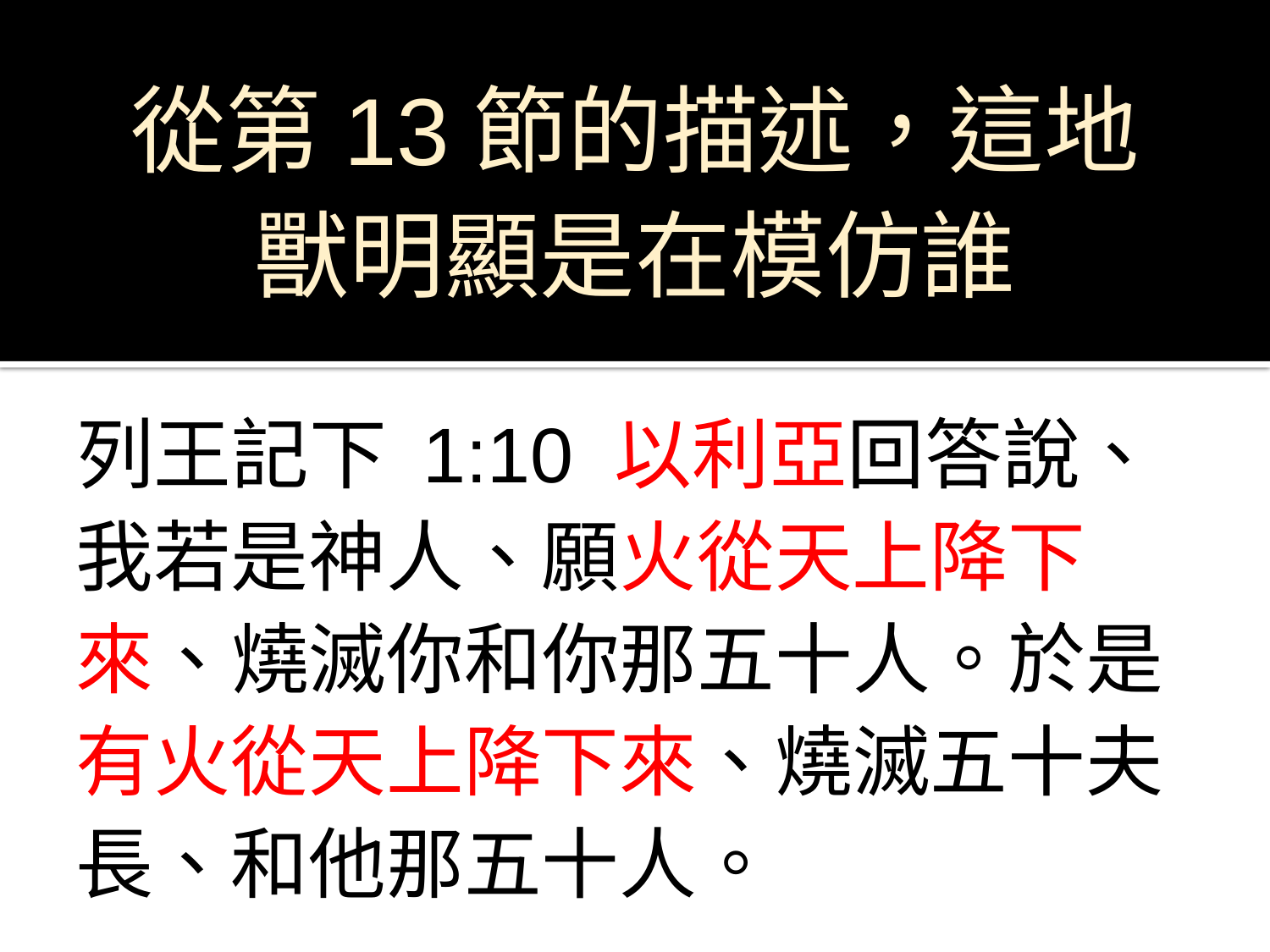

# 從第13節的描述，這地獸明顯是在模仿誰
列王記下 1:10 以利亞回答說、我若是神人、願火從天上降下來、燒滅你和你那五十人。於是有火從天上降下來、燒滅五十夫長、和他那五十人。